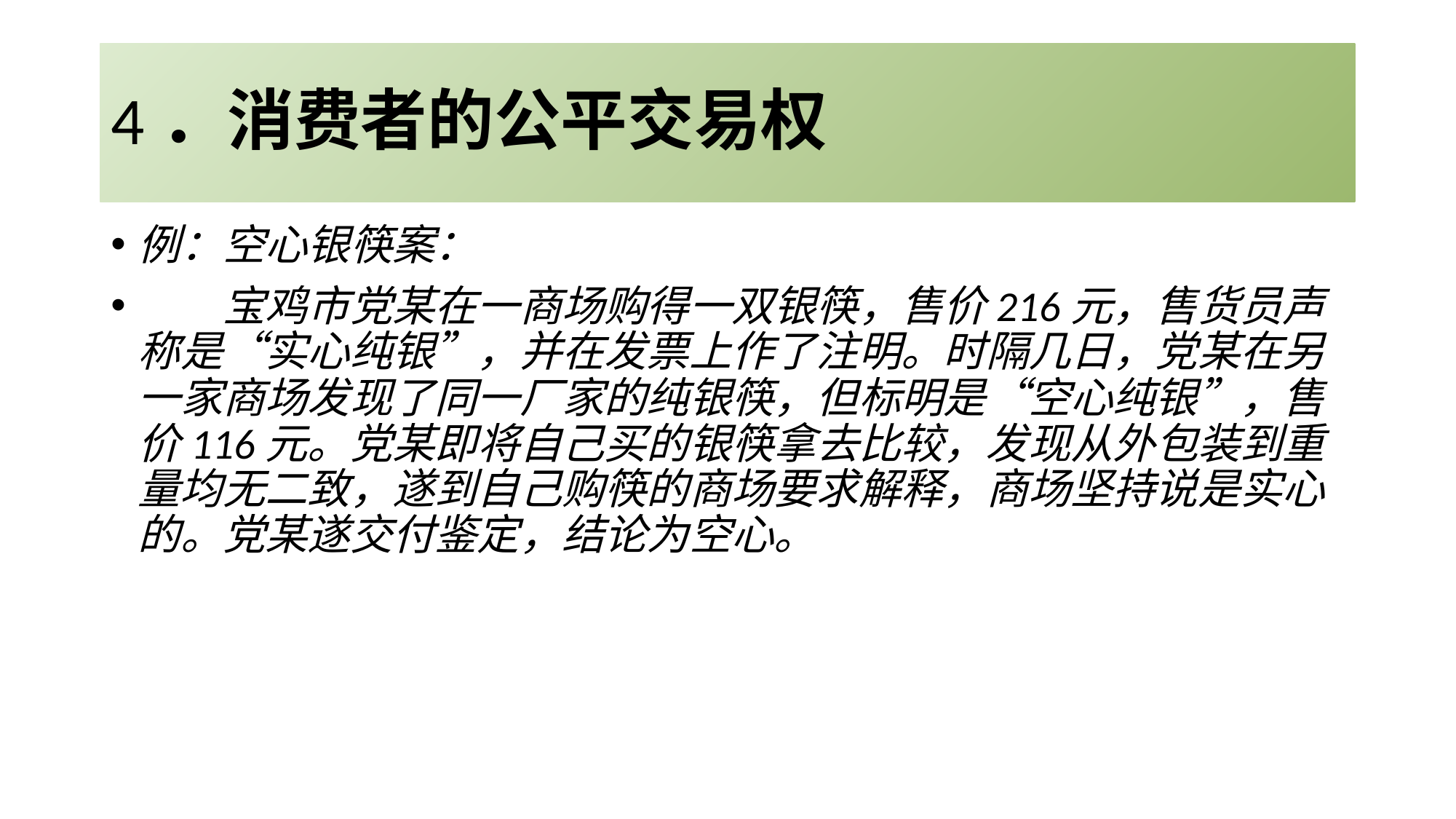

# 4．消费者的公平交易权
例：空心银筷案：
　　宝鸡市党某在一商场购得一双银筷，售价216元，售货员声称是“实心纯银”，并在发票上作了注明。时隔几日，党某在另一家商场发现了同一厂家的纯银筷，但标明是“空心纯银”，售价116元。党某即将自己买的银筷拿去比较，发现从外包装到重量均无二致，遂到自己购筷的商场要求解释，商场坚持说是实心的。党某遂交付鉴定，结论为空心。

20